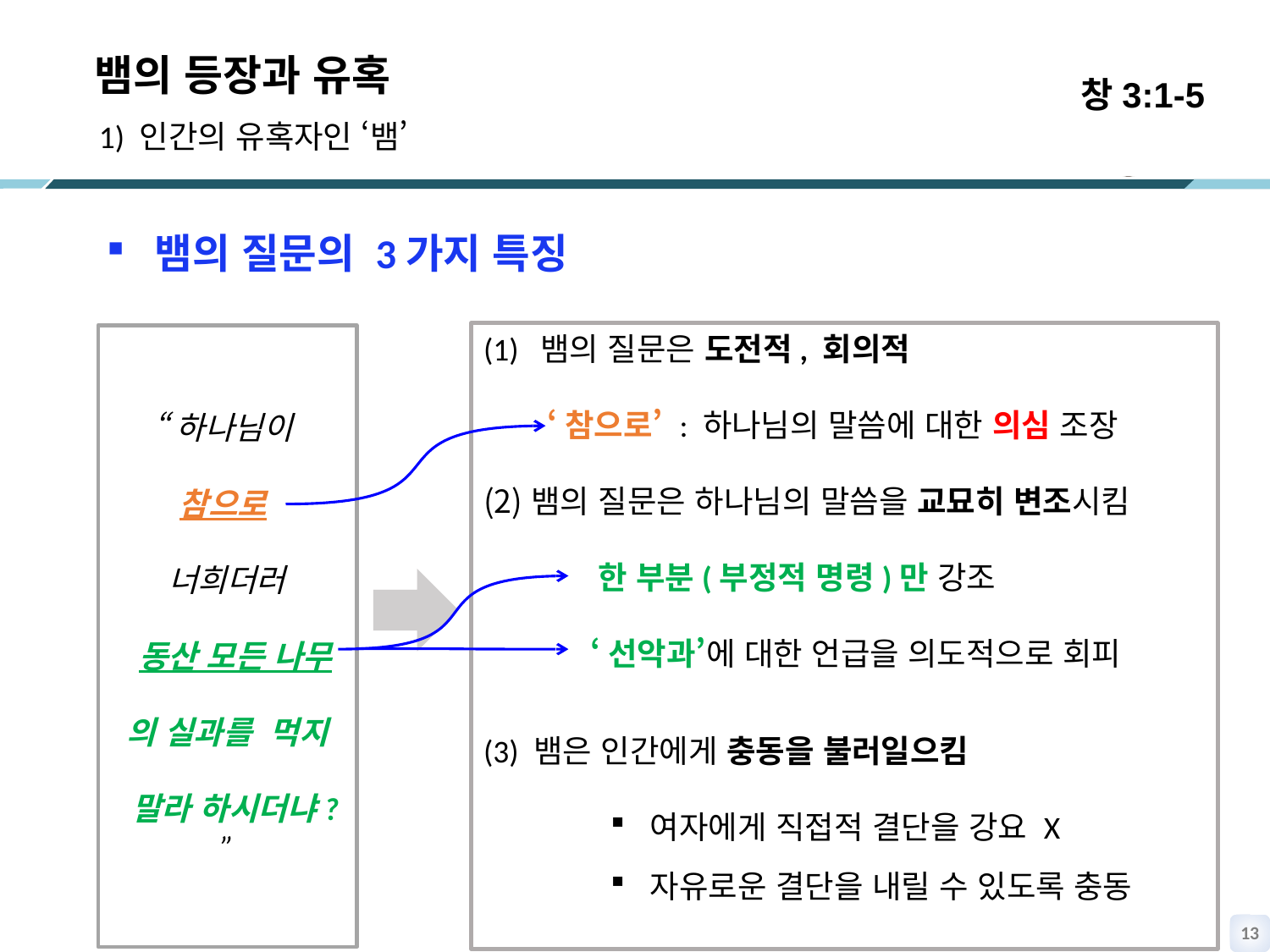

창3:1-5
뱀의 등장과 유혹
   1) 인간의 유혹자인 ‘뱀’

뱀의 질문의 3가지 특징

(1)  뱀의 질문은 도전적, 회의적

‘참으로’ : 하나님의 말씀에 대한 의심 조장

뱀의 질문은 하나님의 말씀을 교묘히 변조시킴

            한 부분(부정적 명령)만 강조

            ‘선악과’에 대한 언급을 의도적으로 회피

(3) 뱀은 인간에게 충동을 불러일으킴

여자에게 직접적 결단을 강요 X

자유로운 결단을 내릴 수 있도록 충동

“하나님이

참으로

너희더러

 동산 모든 나무

의 실과를  먹지

 말라 하시더냐? ”

13